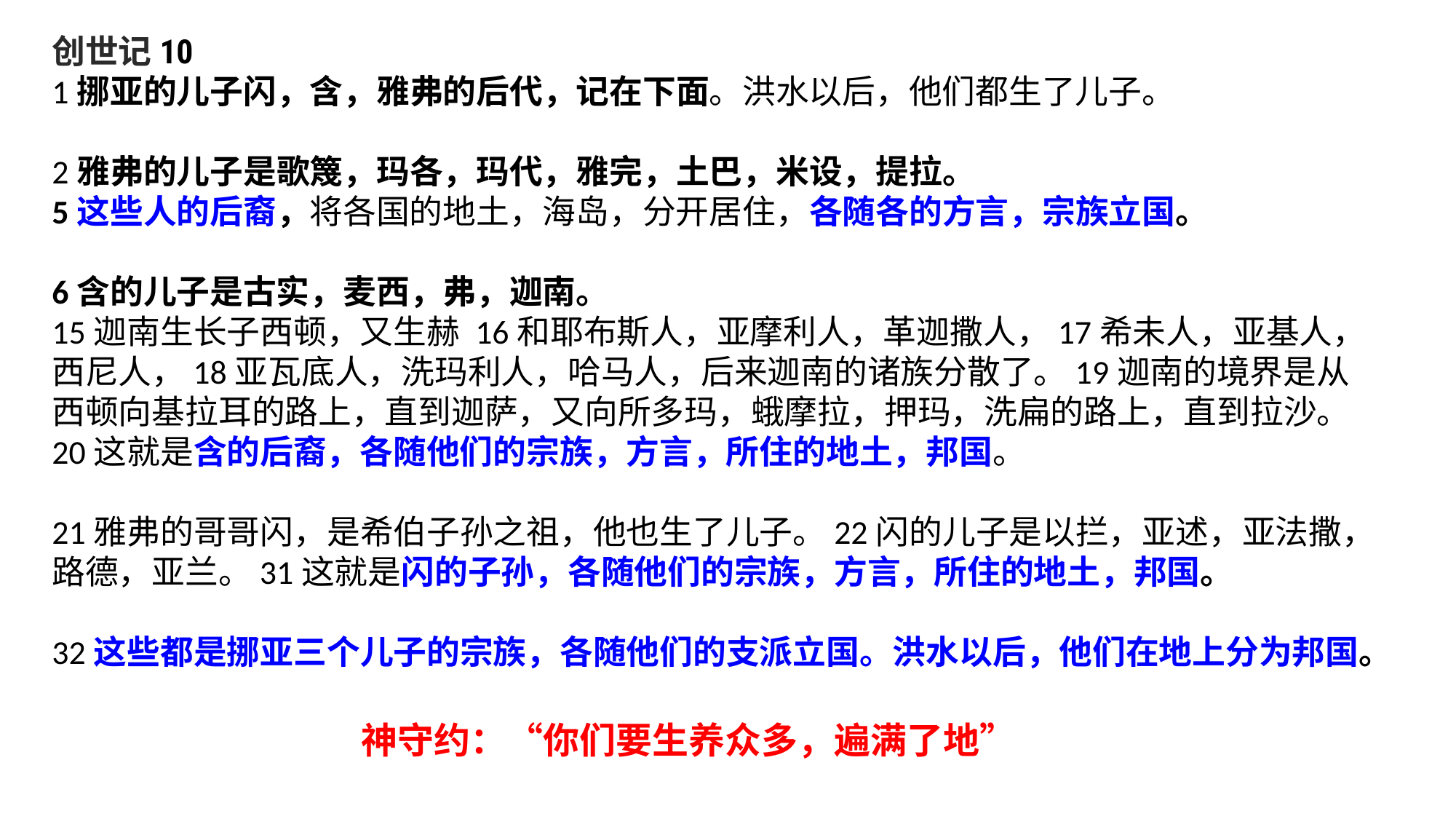

创世记10
1挪亚的儿子闪，含，雅弗的后代，记在下面。洪水以后，他们都生了儿子。

2雅弗的儿子是歌篾，玛各，玛代，雅完，土巴，米设，提拉。
5这些人的后裔，将各国的地土，海岛，分开居住，各随各的方言，宗族立国。

6含的儿子是古实，麦西，弗，迦南。
15迦南生长子西顿，又生赫 16和耶布斯人，亚摩利人，革迦撒人，17希未人，亚基人，西尼人，18亚瓦底人，洗玛利人，哈马人，后来迦南的诸族分散了。19迦南的境界是从西顿向基拉耳的路上，直到迦萨，又向所多玛，蛾摩拉，押玛，洗扁的路上，直到拉沙。
20这就是含的后裔，各随他们的宗族，方言，所住的地土，邦国。

21雅弗的哥哥闪，是希伯子孙之祖，他也生了儿子。22闪的儿子是以拦，亚述，亚法撒，路德，亚兰。31这就是闪的子孙，各随他们的宗族，方言，所住的地土，邦国。

32这些都是挪亚三个儿子的宗族，各随他们的支派立国。洪水以后，他们在地上分为邦国。
神守约：“你们要生养众多，遍满了地”